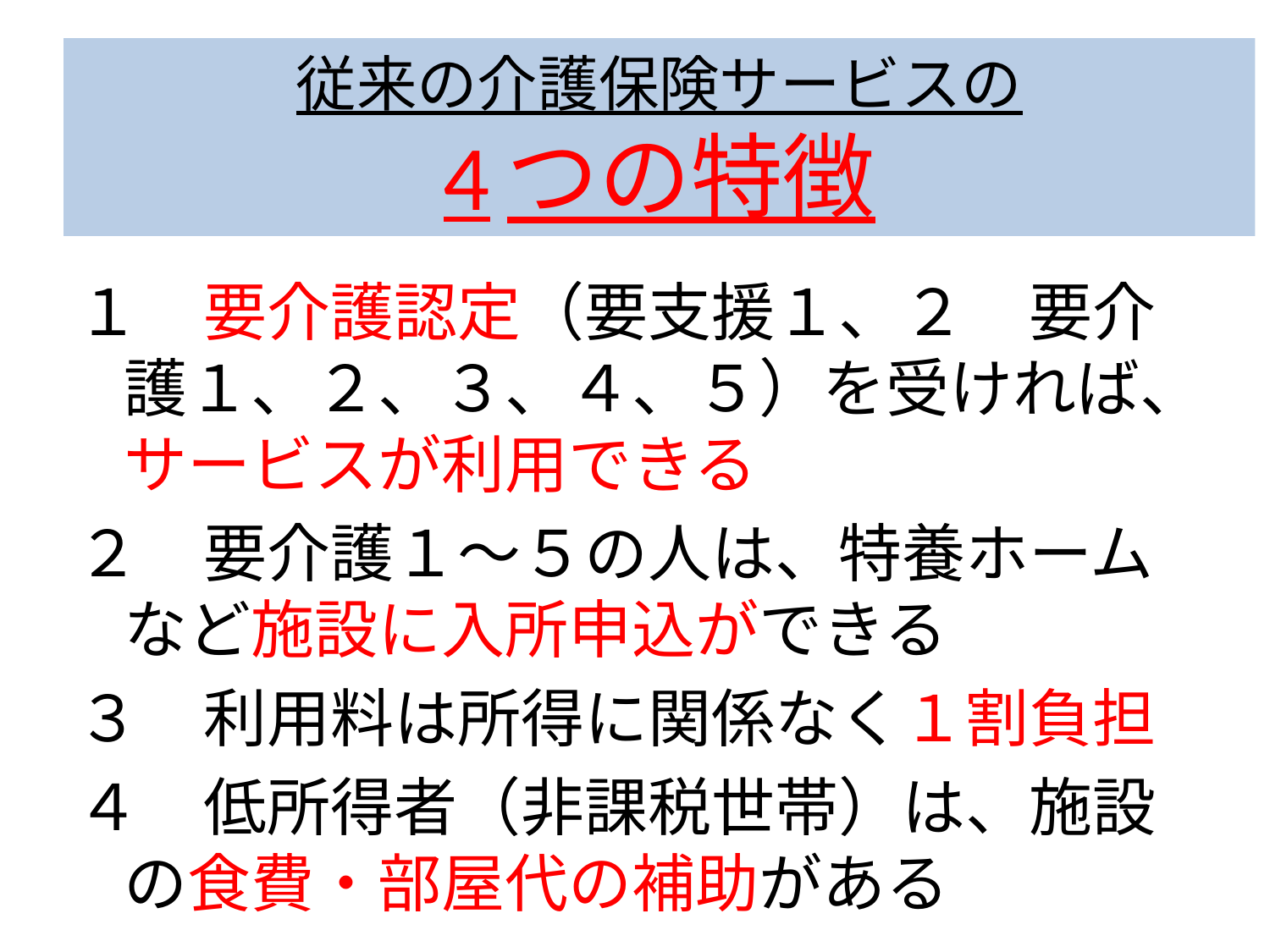

# 従来の介護保険サービスの 4つの特徴
１　要介護認定（要支援１、２　要介護１、２、３、４、５）を受ければ、サービスが利用できる
２　要介護１～５の人は、特養ホームなど施設に入所申込ができる
３　利用料は所得に関係なく１割負担
４　低所得者（非課税世帯）は、施設の食費・部屋代の補助がある